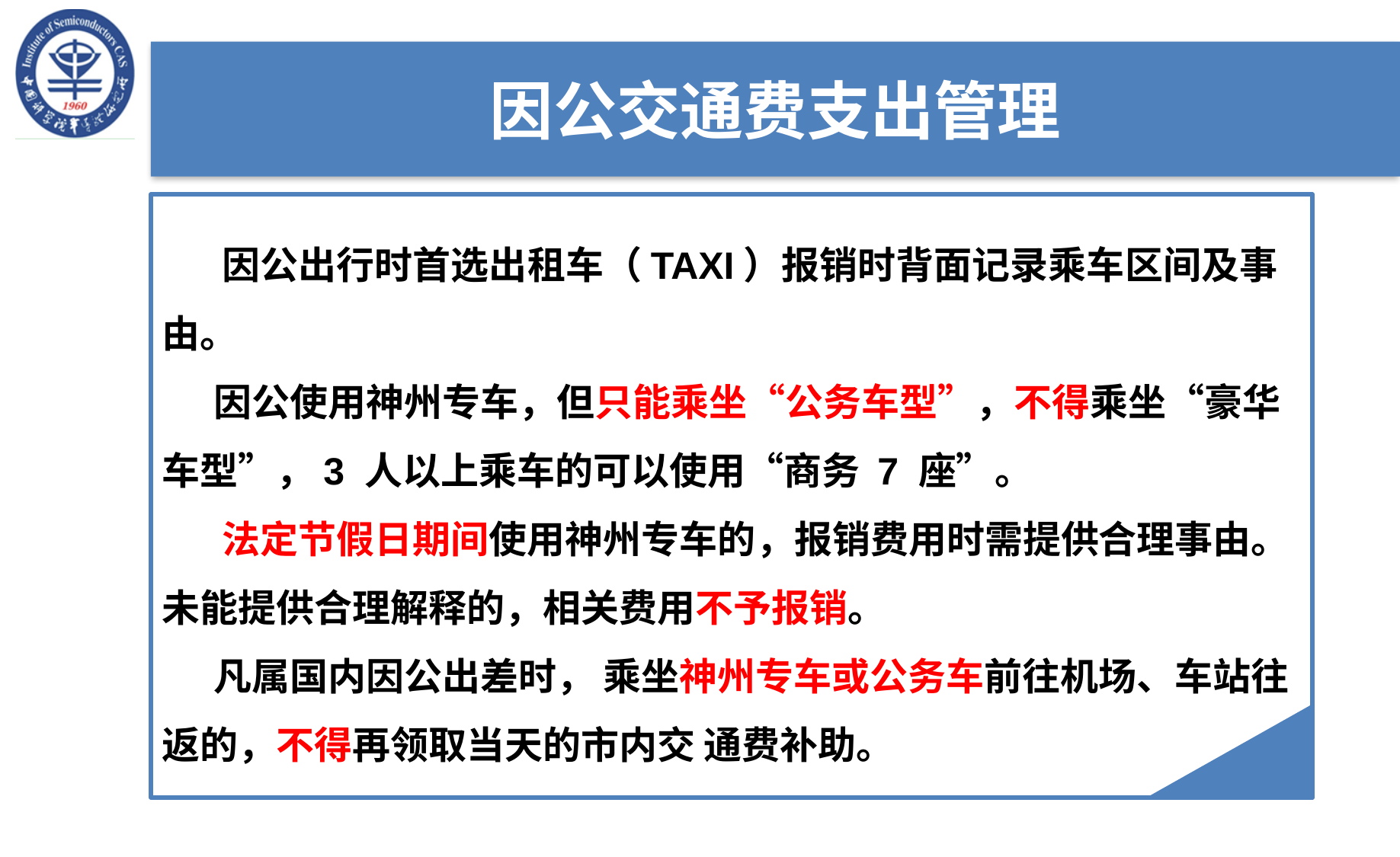

因公交通费支出管理

      因公出行时首选出租车（TAXI）报销时背面记录乘车区间及事由。
     因公使用神州专车，但只能乘坐“公务车型”，不得乘坐“豪华车型”，3 人以上乘车的可以使用“商务 7 座”。
      法定节假日期间使用神州专车的，报销费用时需提供合理事由。未能提供合理解释的，相关费用不予报销。
     凡属国内因公出差时， 乘坐神州专车或公务车前往机场、车站往返的，不得再领取当天的市内交 通费补助。